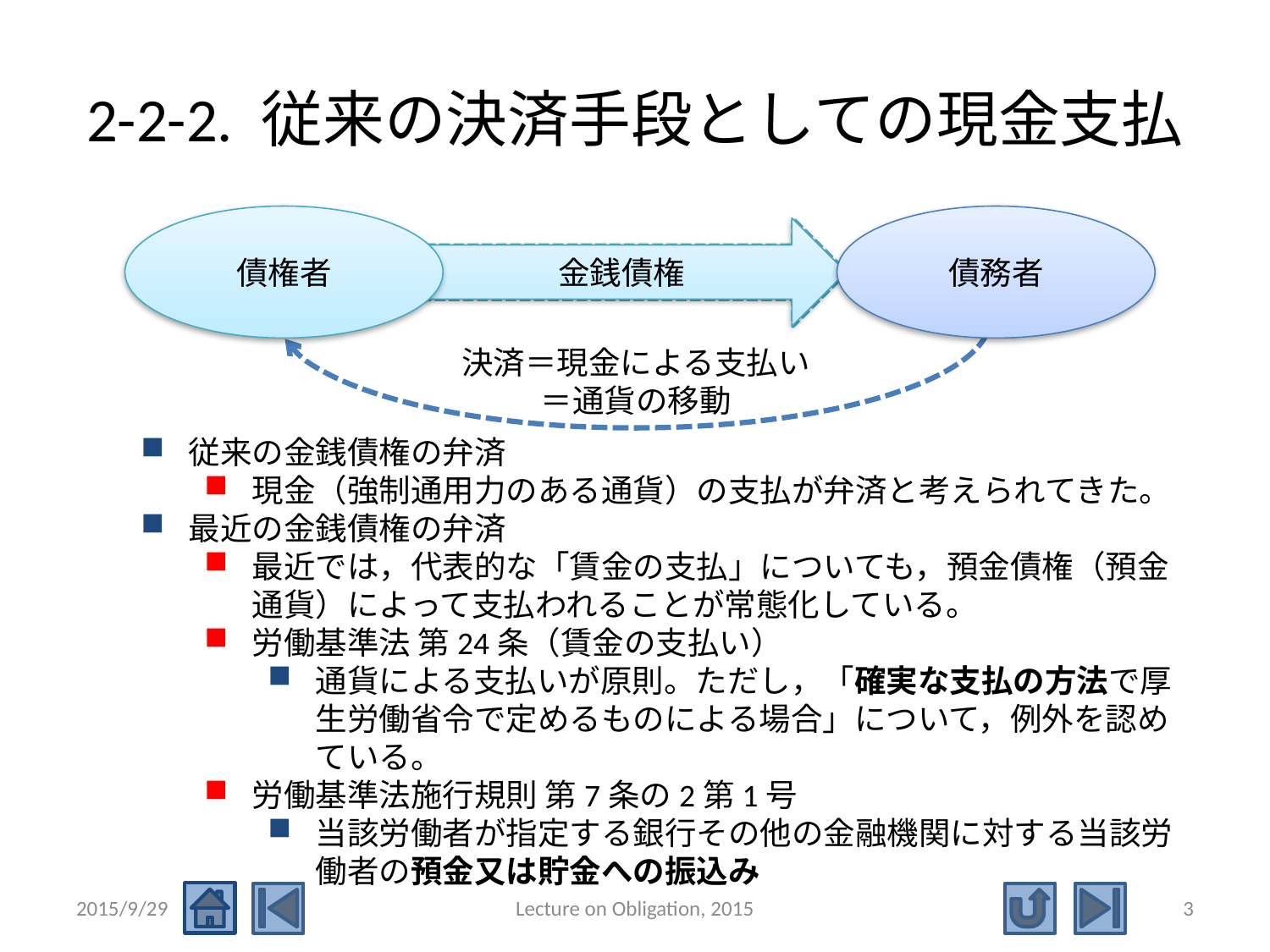

# 2-2-2. 従来の決済手段としての現金支払
債権者
債務者
決済＝現金による支払い
＝通貨の移動
金銭債権
債権
従来の金銭債権の弁済
現金（強制通用力のある通貨）の支払が弁済と考えられてきた。
最近の金銭債権の弁済
最近では，代表的な「賃金の支払」についても，預金債権（預金通貨）によって支払われることが常態化している。
労働基準法 第24条（賃金の支払い）
通貨による支払いが原則。ただし，「確実な支払の方法で厚生労働省令で定めるものによる場合」について，例外を認めている。
労働基準法施行規則 第7条の2第1号
当該労働者が指定する銀行その他の金融機関に対する当該労働者の預金又は貯金への振込み
2015/9/29
Lecture on Obligation, 2015
3